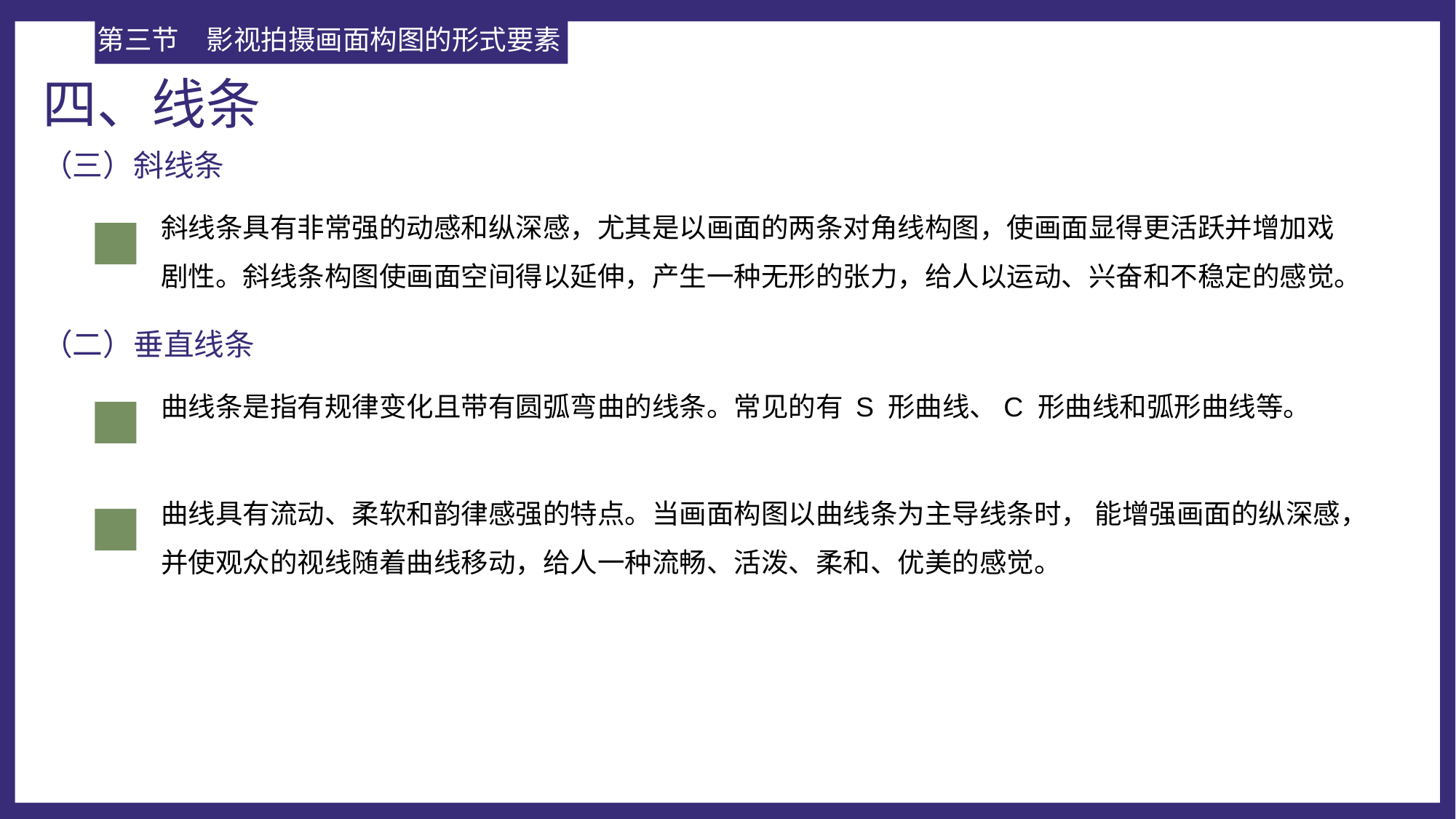

第三节	影视拍摄画面构图的形式要素
四、线条
（三）斜线条
斜线条具有非常强的动感和纵深感，尤其是以画面的两条对角线构图，使画面显得更活跃并增加戏剧性。斜线条构图使画面空间得以延伸，产生一种无形的张力，给人以运动、兴奋和不稳定的感觉。

（二）垂直线条
曲线条是指有规律变化且带有圆弧弯曲的线条。常见的有 S 形曲线、C 形曲线和弧形曲线等。

曲线具有流动、柔软和韵律感强的特点。当画面构图以曲线条为主导线条时， 能增强画面的纵深感，并使观众的视线随着曲线移动，给人一种流畅、活泼、柔和、优美的感觉。